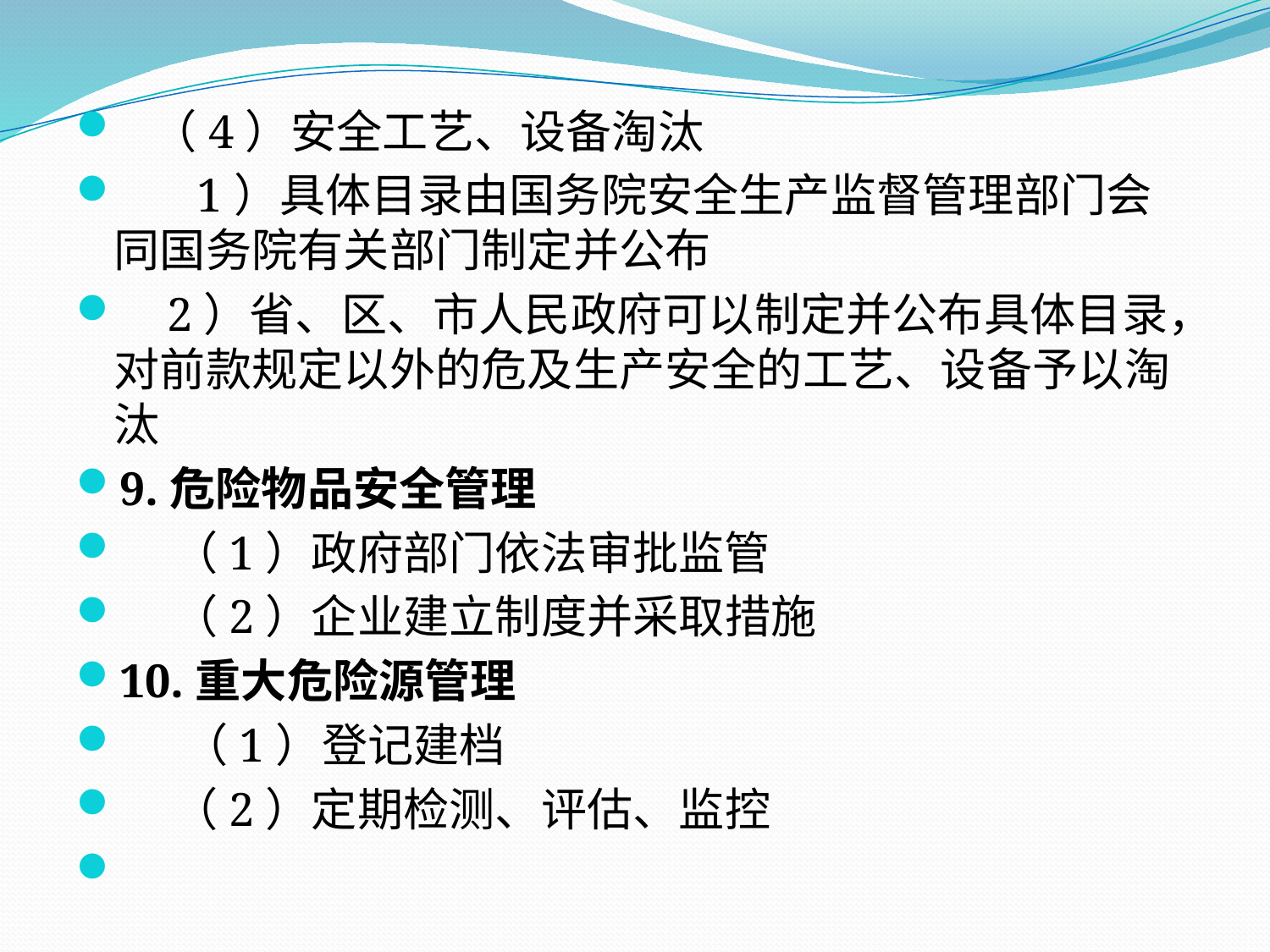

（4）安全工艺、设备淘汰
　  1）具体目录由国务院安全生产监督管理部门会同国务院有关部门制定并公布
    2）省、区、市人民政府可以制定并公布具体目录，对前款规定以外的危及生产安全的工艺、设备予以淘汰
9.危险物品安全管理
    （1）政府部门依法审批监管
    （2）企业建立制度并采取措施
10.重大危险源管理
     （1）登记建档
    （2）定期检测、评估、监控